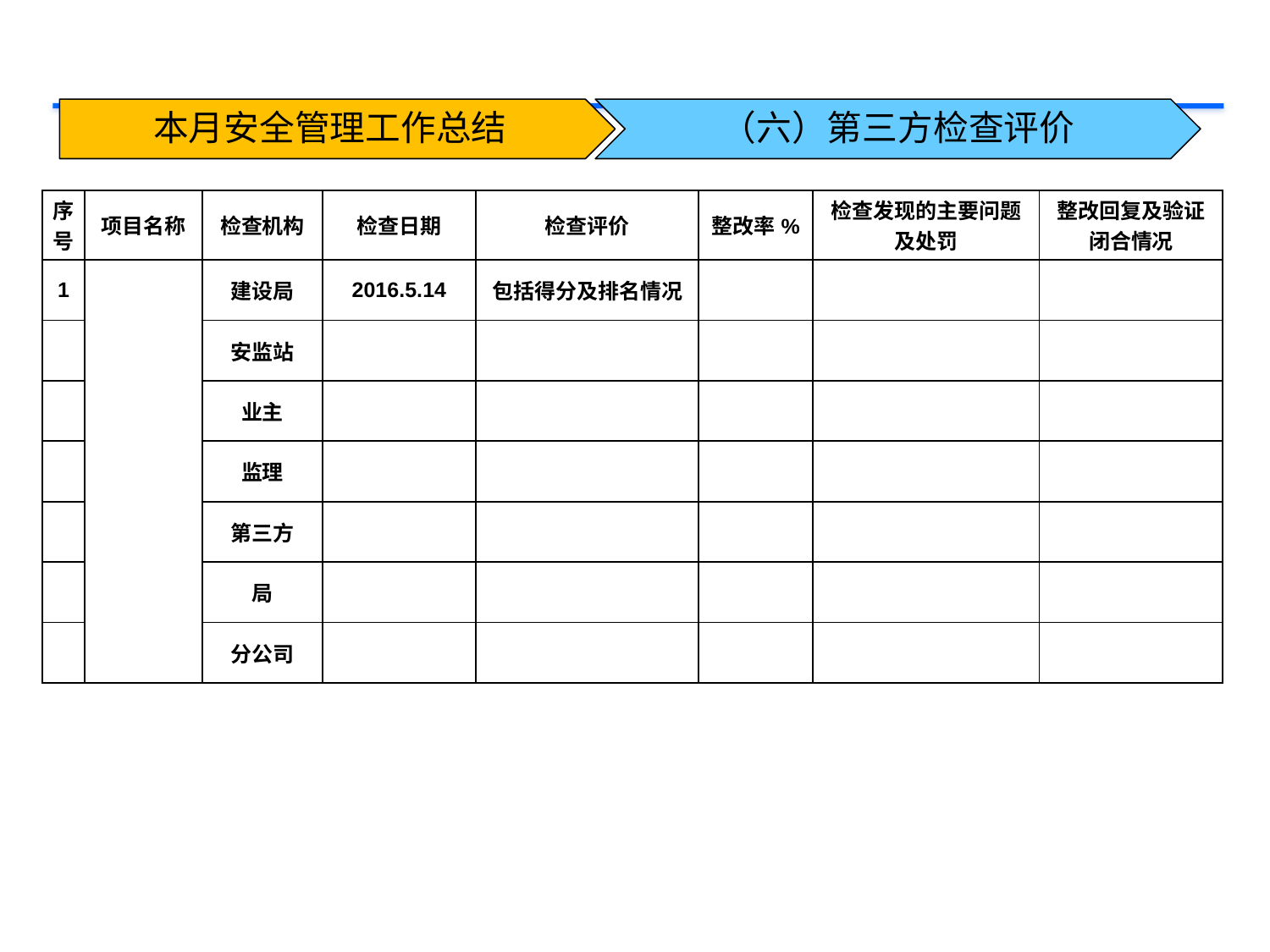

本月安全管理工作总结
（六）第三方检查评价
| 序号 | 项目名称 | 检查机构 | 检查日期 | 检查评价 | 整改率% | 检查发现的主要问题及处罚 | 整改回复及验证闭合情况 |
| --- | --- | --- | --- | --- | --- | --- | --- |
| 1 |  | 建设局 | 2016.5.14 | 包括得分及排名情况 |  |  |  |
|  |  | 安监站 |  |  |  |  |  |
|  |  | 业主 |  |  |  |  |  |
|  |  | 监理 |  |  |  |  |  |
|  |  | 第三方 |  |  |  |  |  |
|  |  | 局 |  |  |  |  |  |
|  |  | 分公司 |  |  |  |  |  |